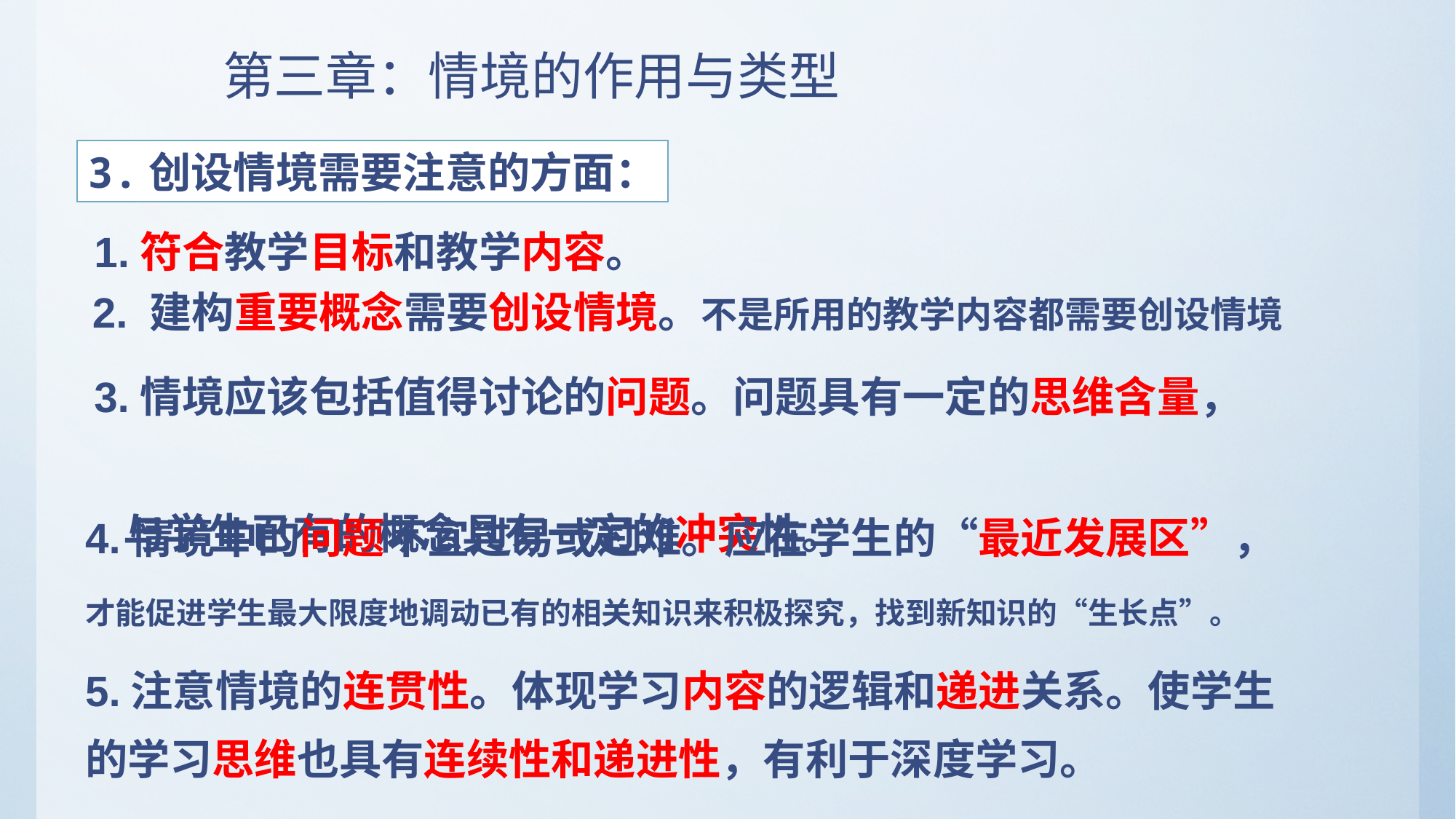

第三章：情境的作用与类型
3.创设情境需要注意的方面：
1.符合教学目标和教学内容。
2. 建构重要概念需要创设情境。不是所用的教学内容都需要创设情境
3.情境应该包括值得讨论的问题。问题具有一定的思维含量，
  与学生已有的概念具有一定的冲突性。
4.情境中的问题不宜过易或过难。应在学生的“最近发展区”，才能促进学生最大限度地调动已有的相关知识来积极探究，找到新知识的“生长点”。
5.注意情境的连贯性。体现学习内容的逻辑和递进关系。使学生的学习思维也具有连续性和递进性，有利于深度学习。